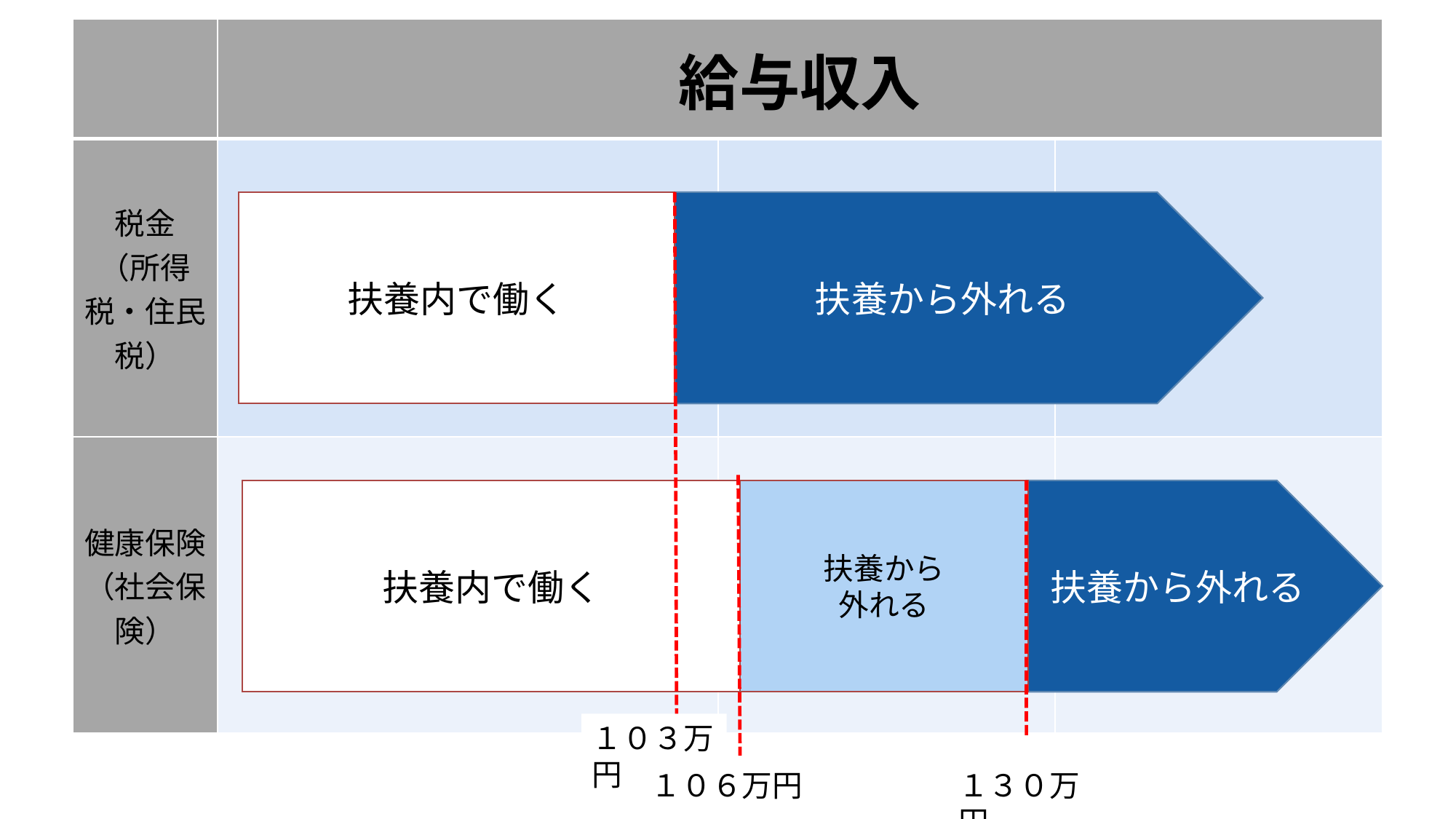

|  | 給与収入 |  |  |
| --- | --- | --- | --- |
| 税金 （所得税・住民税） |  |  |  |
| 健康保険 （社会保険） |  |  |  |
#

扶養内で働く
扶養から外れる
扶養内で働く
扶養から
外れる
扶養から外れる
１０３万円
１０６万円
１３０万円